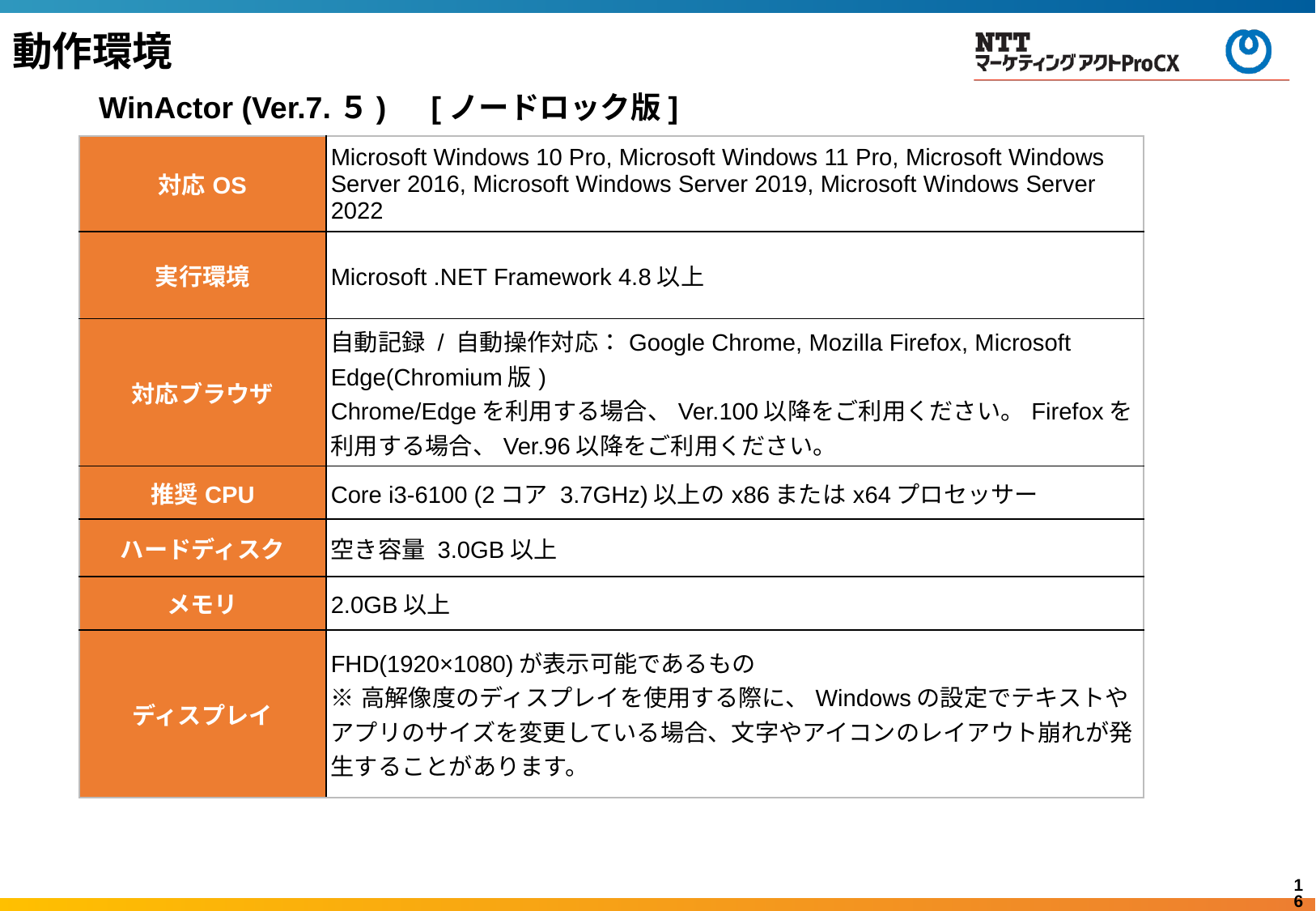

動作環境
WinActor (Ver.7.５)　[ノードロック版]
| 対応OS | Microsoft Windows 10 Pro, Microsoft Windows 11 Pro, Microsoft Windows Server 2016, Microsoft Windows Server 2019, Microsoft Windows Server 2022 |
| --- | --- |
| 実行環境 | Microsoft .NET Framework 4.8以上 |
| 対応ブラウザ | 自動記録 / 自動操作対応：Google Chrome, Mozilla Firefox, Microsoft Edge(Chromium版) Chrome/Edgeを利用する場合、Ver.100以降をご利用ください。Firefoxを利用する場合、Ver.96以降をご利用ください。 |
| 推奨CPU | Core i3-6100 (2コア 3.7GHz)以上のx86またはx64プロセッサー |
| ハードディスク | 空き容量 3.0GB以上 |
| メモリ | 2.0GB以上 |
| ディスプレイ | FHD(1920×1080)が表示可能であるもの ※高解像度のディスプレイを使用する際に、Windowsの設定でテキストやアプリのサイズを変更している場合、文字やアイコンのレイアウト崩れが発生することがあります。 |
16